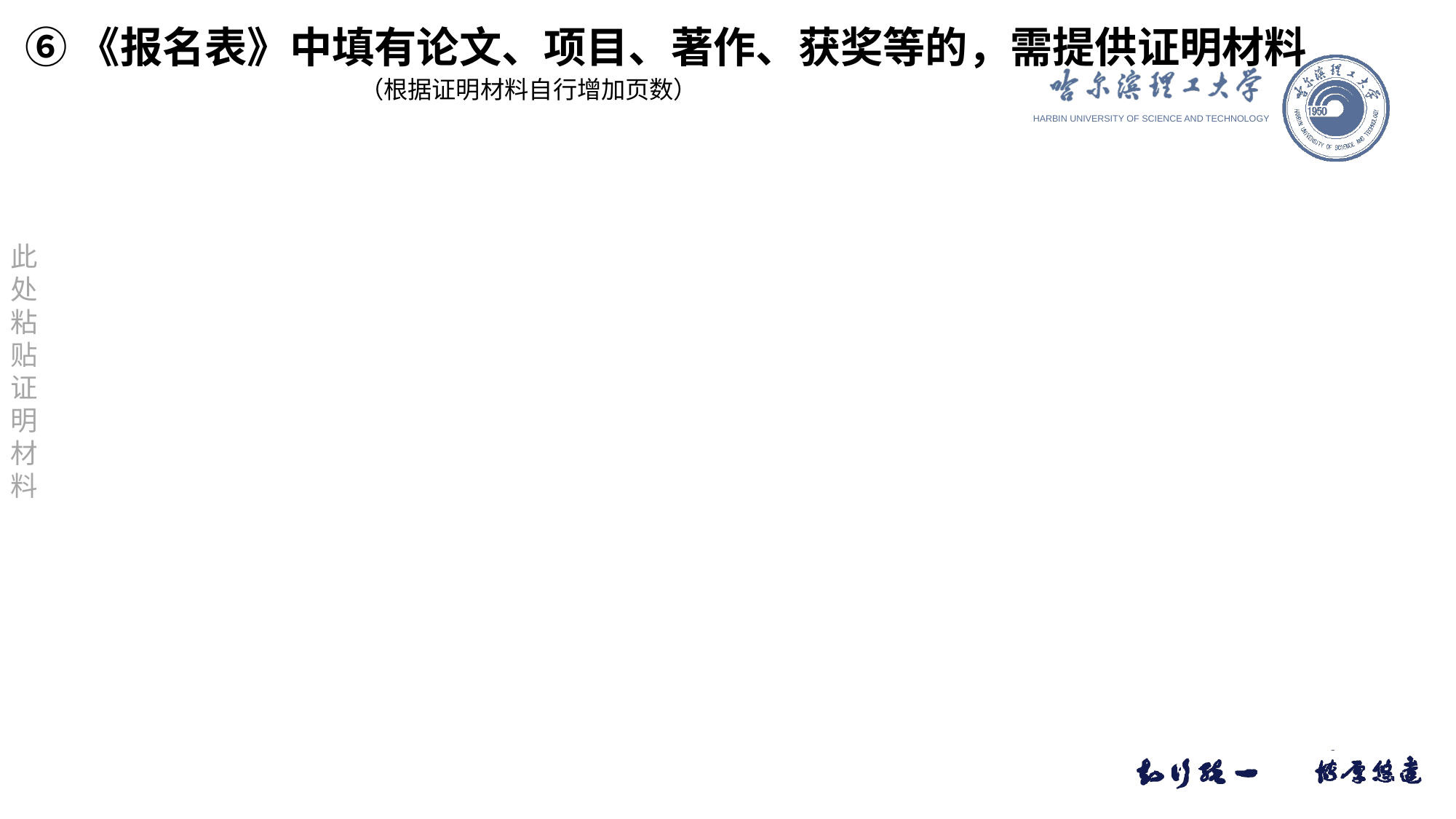

⑥《报名表》中填有论文、项目、著作、获奖等的，需提供证明材料
                                                     （根据证明材料自行增加页数）

此
处
粘
贴证明材料